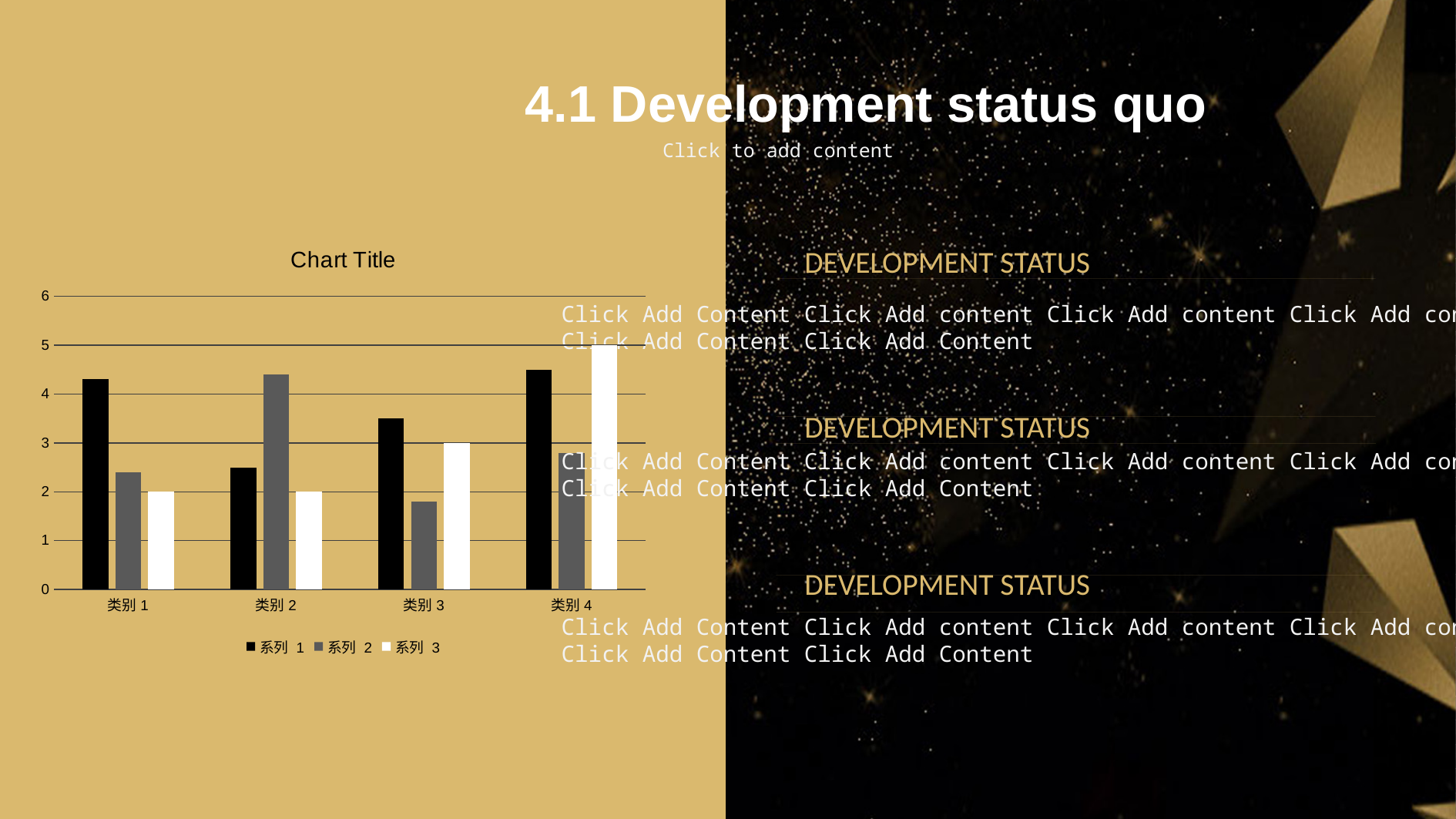

4.1 Development status quo
Click to add content

### Chart:

| Category | 系列 1 | 系列 2 | 系列 3 |
|---|---|---|---|
| 类别1 | 4.3 | 2.4 | 2.0 |
| 类别2 | 2.5 | 4.4 | 2.0 |
| 类别3 | 3.5 | 1.8 | 3.0 |
| 类别4 | 4.5 | 2.8 | 5.0 |
DEVELOPMENT STATUS

Click Add Content Click Add content Click Add content Click Add content
Click Add Content Click Add Content
DEVELOPMENT STATUS

Click Add Content Click Add content Click Add content Click Add content
Click Add Content Click Add Content
DEVELOPMENT STATUS

Click Add Content Click Add content Click Add content Click Add content
Click Add Content Click Add Content